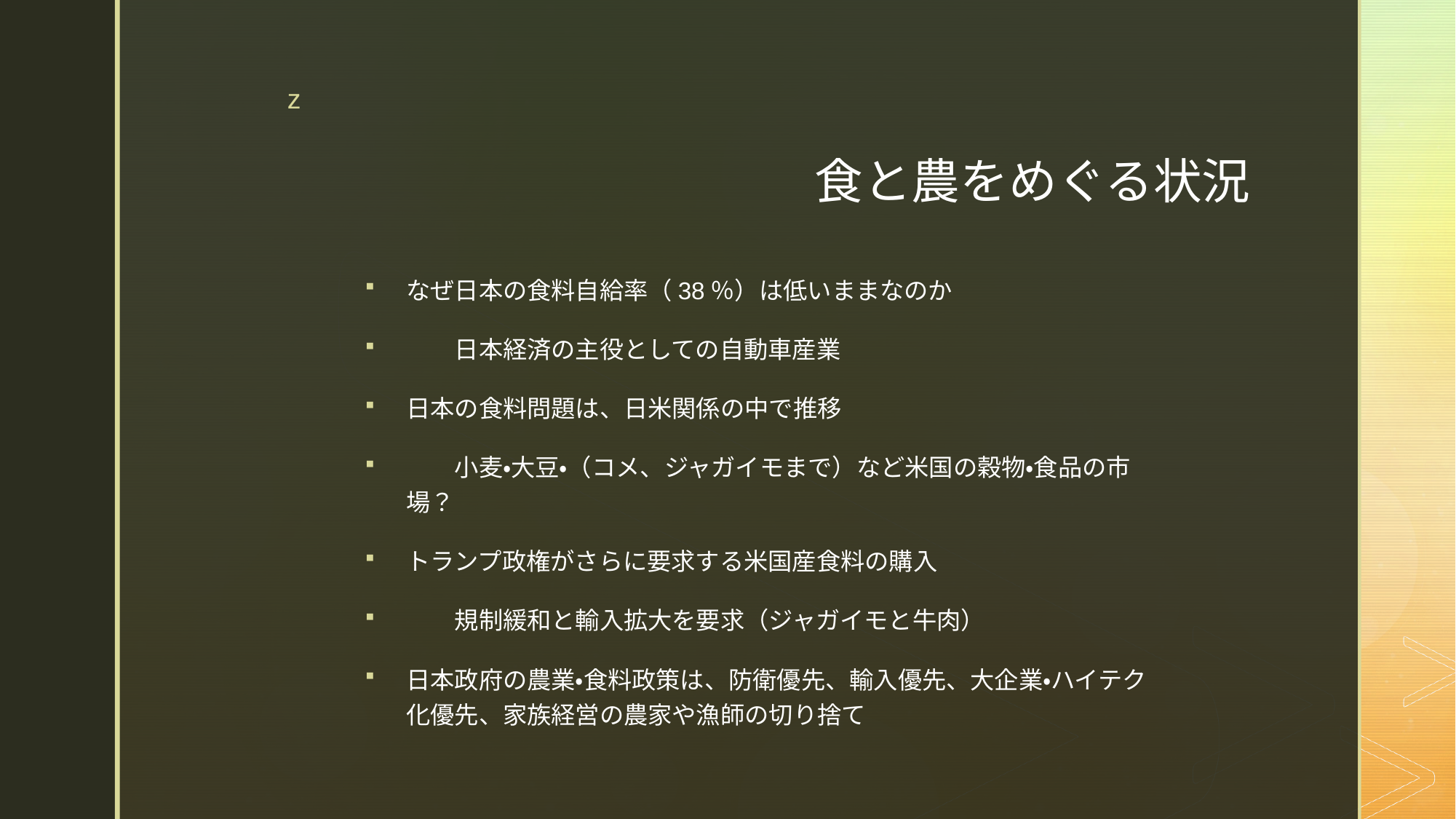

# 食と農をめぐる状況
なぜ日本の食料自給率（38％）は低いままなのか
　　日本経済の主役としての自動車産業
日本の食料問題は、日米関係の中で推移
　　小麦・大豆・（コメ、ジャガイモまで）など米国の穀物・食品の市場？
トランプ政権がさらに要求する米国産食料の購入
　　規制緩和と輸入拡大を要求（ジャガイモと牛肉）
日本政府の農業・食料政策は、防衛優先、輸入優先、大企業・ハイテク化優先、家族経営の農家や漁師の切り捨て